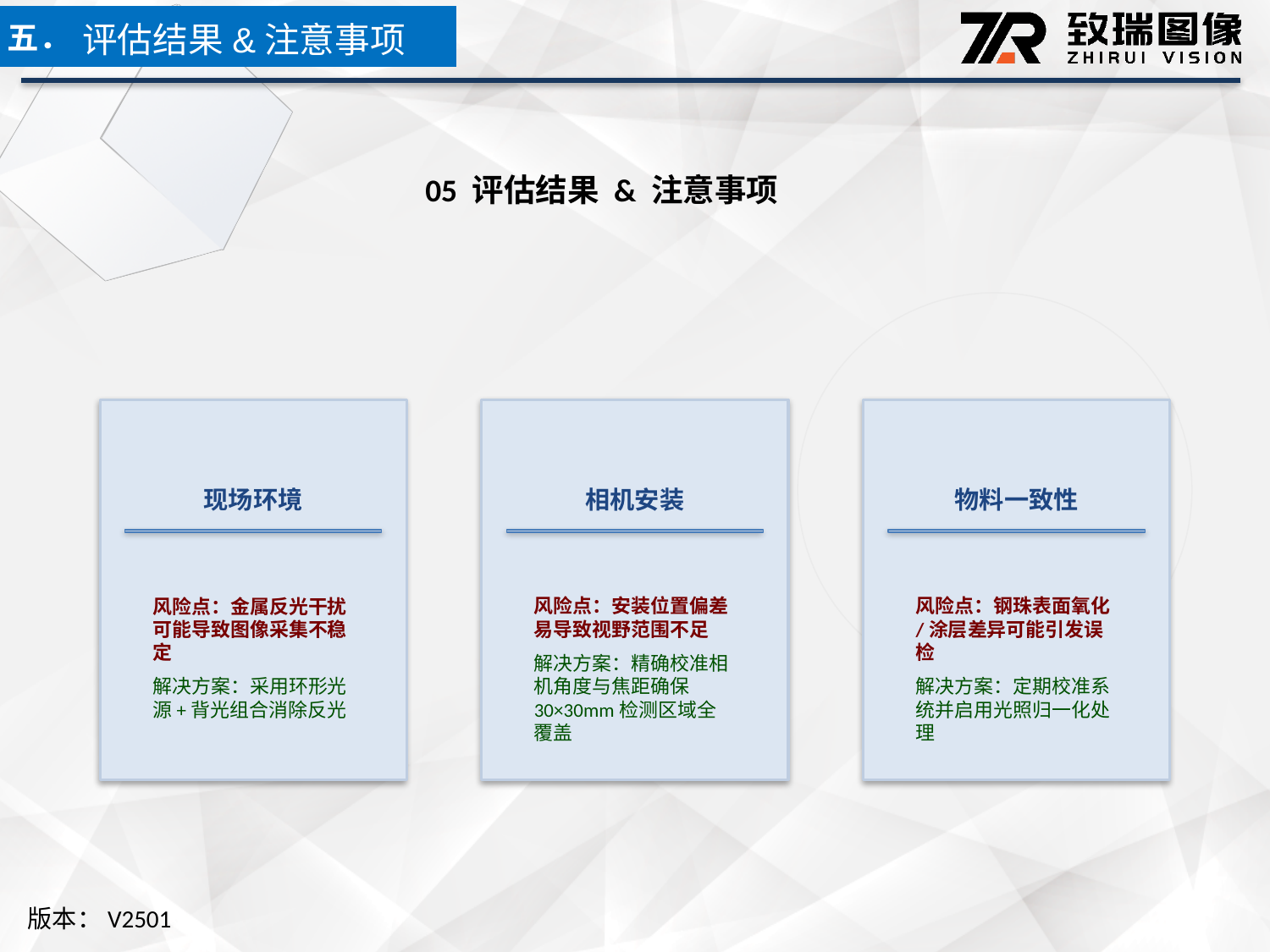

五．
评估结果&注意事项

05 评估结果 & 注意事项

现场环境

相机安装

物料一致性

风险点：金属反光干扰可能导致图像采集不稳定
解决方案：采用环形光源+背光组合消除反光

风险点：安装位置偏差易导致视野范围不足
解决方案：精确校准相机角度与焦距确保30×30mm检测区域全覆盖

风险点：钢珠表面氧化/涂层差异可能引发误检
解决方案：定期校准系统并启用光照归一化处理